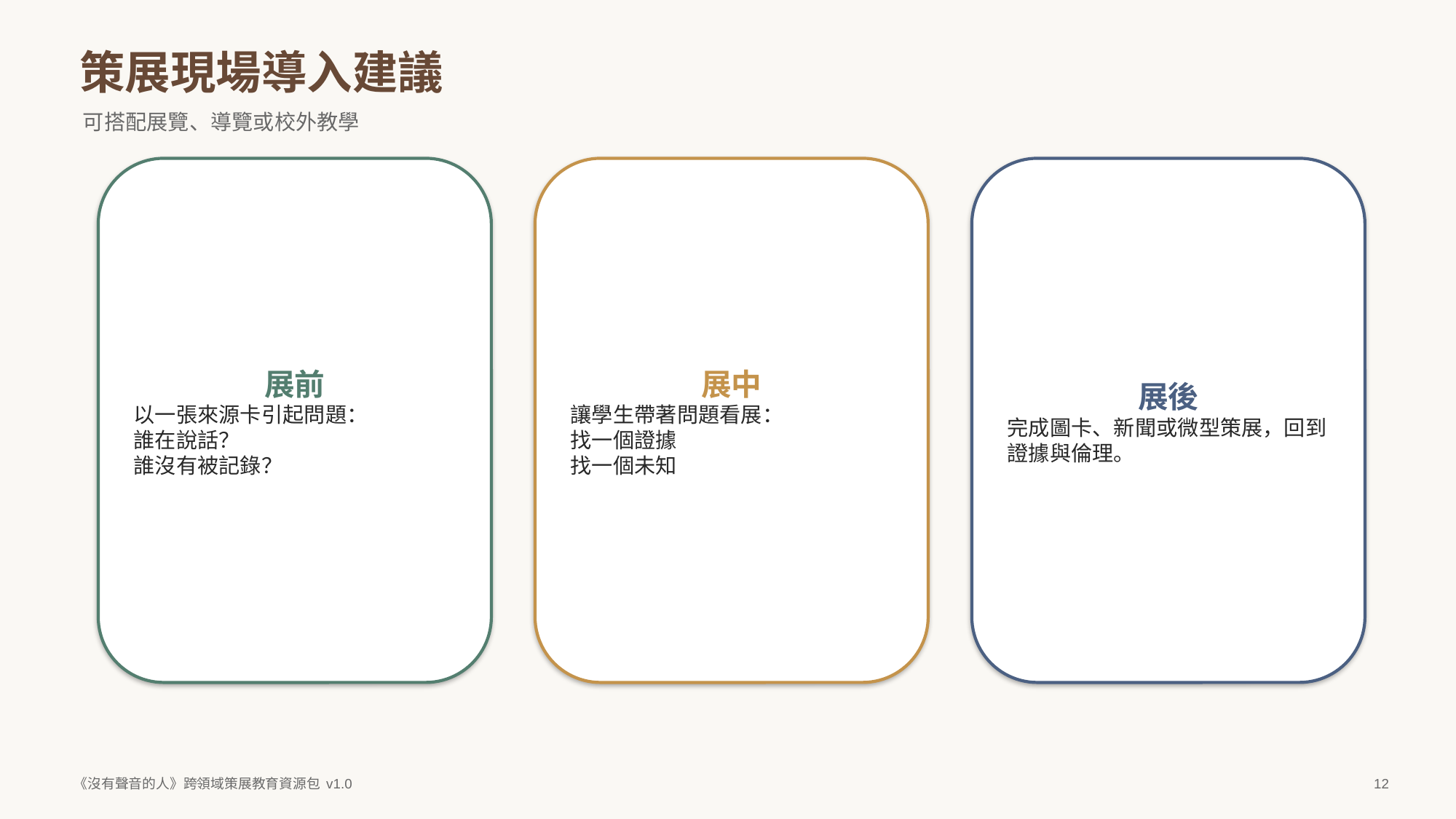

策展現場導入建議
可搭配展覽、導覽或校外教學
展前
以一張來源卡引起問題：
誰在說話？
誰沒有被記錄？
展中
讓學生帶著問題看展：
找一個證據
找一個未知
展後
完成圖卡、新聞或微型策展，回到證據與倫理。
《沒有聲音的人》跨領域策展教育資源包 v1.0
12